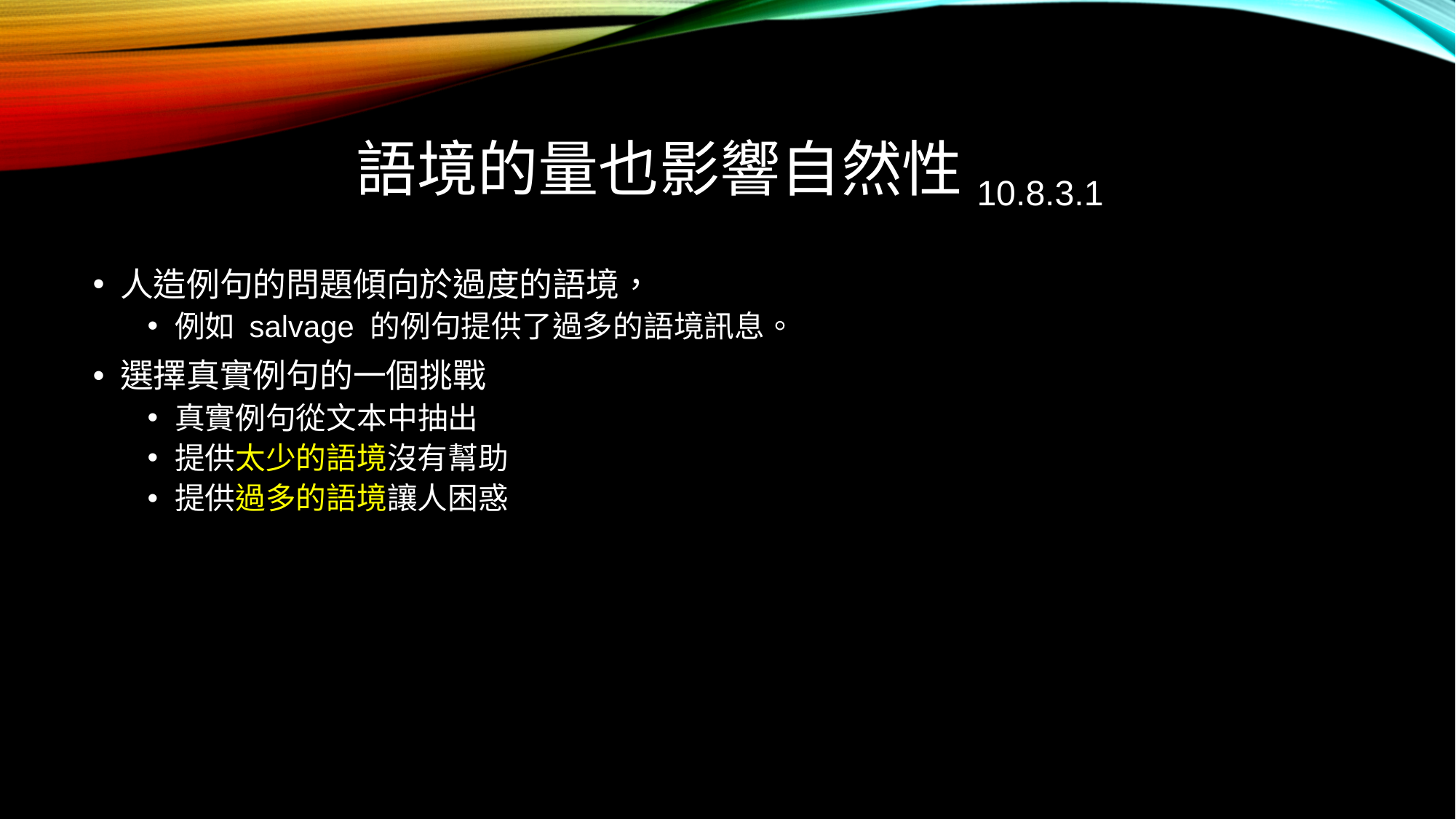

# 語境的量也影響自然性10.8.3.1
人造例句的問題傾向於過度的語境，
例如 salvage 的例句提供了過多的語境訊息。
選擇真實例句的一個挑戰
真實例句從文本中抽出
提供太少的語境沒有幫助
提供過多的語境讓人困惑